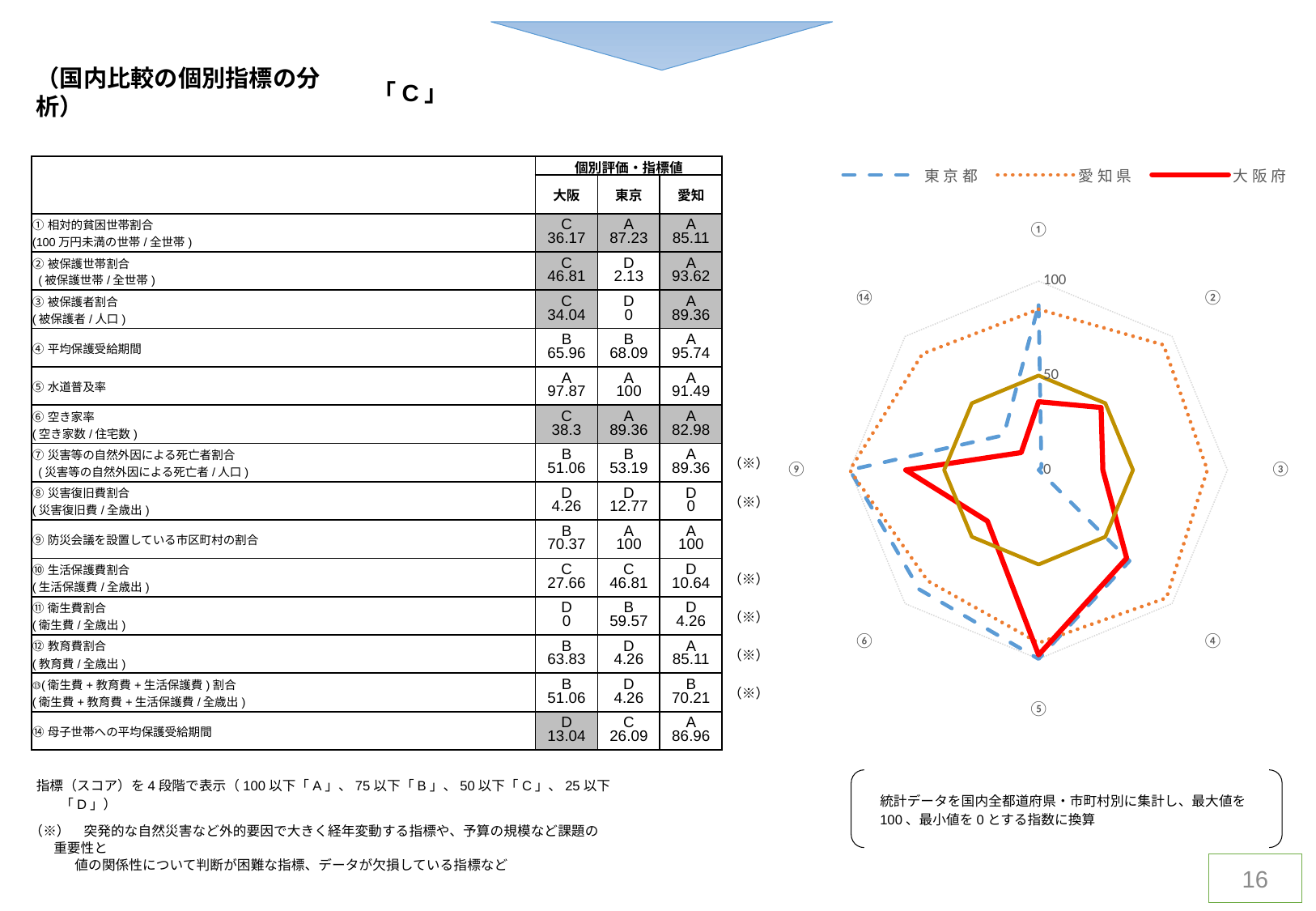

（国内比較の個別指標の分析）
「C」

### Chart

| Category | 東 京 都 | 愛 知 県 | 大 阪 府 | 平均 |
|---|---|---|---|---|
| ① | 87.23 | 85.11 | 36.17 | 50.0 |
| ② | 2.13 | 93.62 | 46.81 | 50.0 |
| ③ | 0.0 | 89.36 | 34.04 | 50.0 |
| ④ | 68.09 | 95.74 | 65.96 | 50.0 |
| ⑤ | 100.0 | 91.49 | 97.87 | 50.0 |
| ⑥ | 89.36 | 82.98 | 38.3 | 50.0 |
| ⑨ | 100.0 | 100.0 | 70.37 | 50.0 |
| ⑭ | 26.09 | 86.96 | 13.04 | 50.0 |
|  | 個別評価・指標値 |  |  |  |
| --- | --- | --- | --- | --- |
|  | 大阪 | 東京 | 愛知 |  |
| ①相対的貧困世帯割合 (100万円未満の世帯/全世帯) | C 36.17 | A 87.23 | A 85.11 |  |
| ②被保護世帯割合 (被保護世帯/全世帯) | C 46.81 | D 2.13 | A 93.62 |  |
| ③被保護者割合 (被保護者/人口) | C 34.04 | D 0 | A 89.36 |  |
| ④平均保護受給期間 | B 65.96 | B 68.09 | A 95.74 |  |
| ⑤水道普及率 | A 97.87 | A 100 | A 91.49 |  |
| ⑥空き家率 (空き家数/住宅数) | C 38.3 | A 89.36 | A 82.98 |  |
| ⑦災害等の自然外因による死亡者割合 (災害等の自然外因による死亡者/人口) | B 51.06 | B 53.19 | A 89.36 | （※） |
| ⑧災害復旧費割合 (災害復旧費/全歳出) | D 4.26 | D 12.77 | D 0 | （※） |
| ⑨防災会議を設置している市区町村の割合 | B 70.37 | A 100 | A 100 |  |
| ⑩生活保護費割合 (生活保護費/全歳出) | C 27.66 | C 46.81 | D 10.64 | （※） |
| ⑪衛生費割合 (衛生費/全歳出) | D 0 | B 59.57 | D 4.26 | （※） |
| ⑫教育費割合 (教育費/全歳出) | B 63.83 | D 4.26 | A 85.11 | （※） |
| ⑬(衛生費+教育費+生活保護費)割合 (衛生費+教育費+生活保護費/全歳出) | B 51.06 | D 4.26 | B 70.21 | （※） |
| ⑭母子世帯への平均保護受給期間 | D 13.04 | C 26.09 | A 86.96 |  |

統計データを国内全都道府県・市町村別に集計し、最大値を100、最小値を0とする指数に換算
指標（スコア）を4段階で表示（100以下「A」、75以下「B」、50以下「C」、25以下「D」）
（※）　突発的な自然災害など外的要因で大きく経年変動する指標や、予算の規模など課題の重要性と
　　      値の関係性について判断が困難な指標、データが欠損している指標など
16